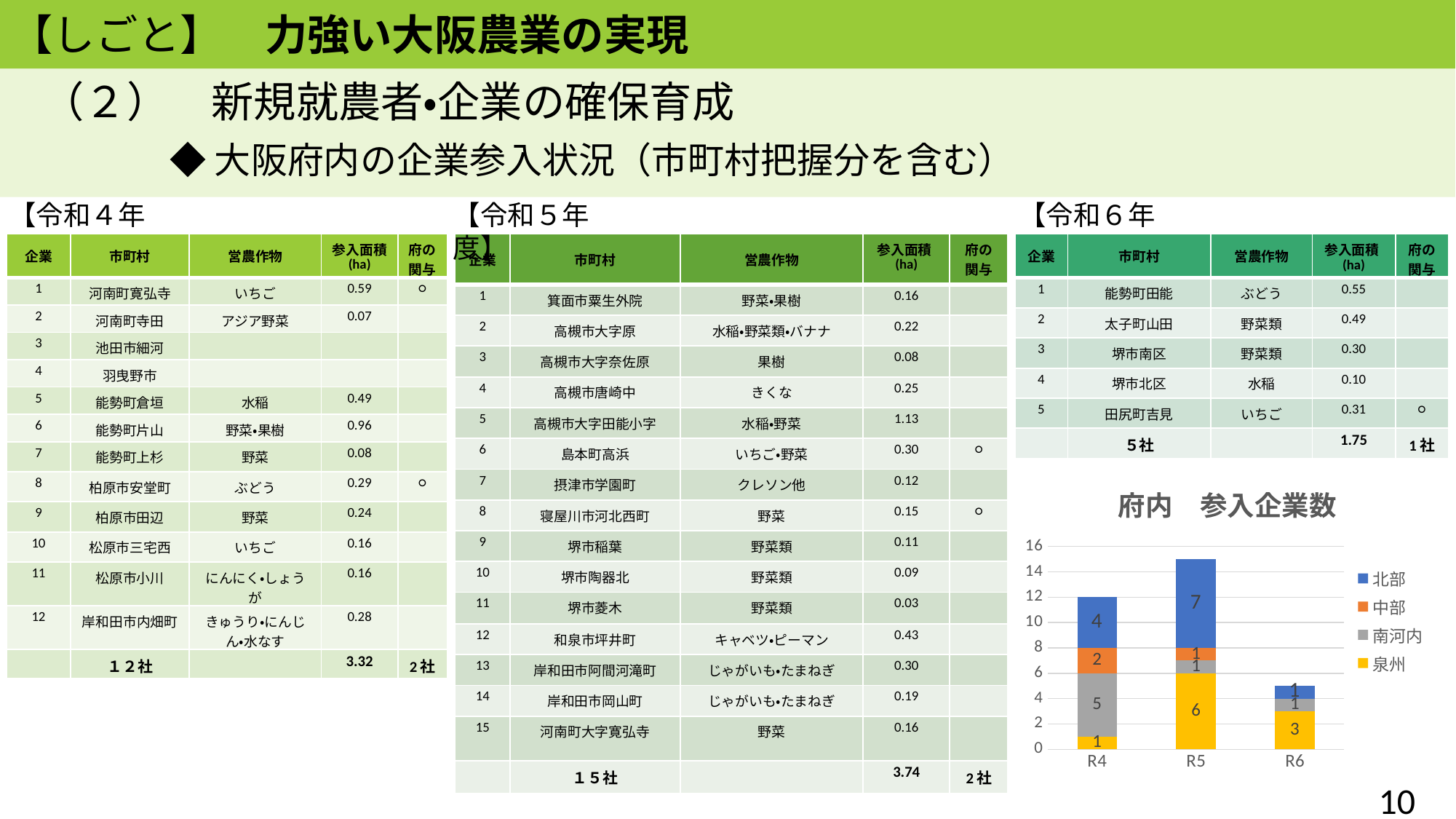

【しごと】　力強い大阪農業の実現

（２）　新規就農者・企業の確保育成
◆大阪府内の企業参入状況（市町村把握分を含む）
【令和６年度】
【令和４年度】
【令和５年度】
| 企業 | 市町村 | 営農作物 | 参入面積 (ha) | 府の関与 |
| --- | --- | --- | --- | --- |
| 1 | 河南町寛弘寺 | いちご | 0.59 | ○ |
| 2 | 河南町寺田 | アジア野菜 | 0.07 |  |
| 3 | 池田市細河 |  |  |  |
| 4 | 羽曳野市 |  |  |  |
| 5 | 能勢町倉垣 | 水稲 | 0.49 |  |
| 6 | 能勢町片山 | 野菜・果樹 | 0.96 |  |
| 7 | 能勢町上杉 | 野菜 | 0.08 |  |
| 8 | 柏原市安堂町 | ぶどう | 0.29 | ○ |
| 9 | 柏原市田辺 | 野菜 | 0.24 |  |
| 10 | 松原市三宅西 | いちご | 0.16 |  |
| 11 | 松原市小川 | にんにく・しょうが | 0.16 |  |
| 12 | 岸和田市内畑町 | きゅうり・にんじん・水なす | 0.28 |  |
|  | １２社 |  | 3.32 | 2社 |
| 企業 | 市町村 | 営農作物 | 参入面積(ha) | 府の関与 |
| --- | --- | --- | --- | --- |
| 1 | 箕面市粟生外院 | 野菜・果樹 | 0.16 |  |
| 2 | 高槻市大字原 | 水稲・野菜類・バナナ | 0.22 |  |
| 3 | 高槻市大字奈佐原 | 果樹 | 0.08 |  |
| 4 | 高槻市唐崎中 | きくな | 0.25 |  |
| 5 | 高槻市大字田能小字 | 水稲・野菜 | 1.13 |  |
| 6 | 島本町高浜 | いちご・野菜 | 0.30 | ○ |
| 7 | 摂津市学園町 | クレソン他 | 0.12 |  |
| 8 | 寝屋川市河北西町 | 野菜 | 0.15 | ○ |
| 9 | 堺市稲葉 | 野菜類 | 0.11 |  |
| 10 | 堺市陶器北 | 野菜類 | 0.09 |  |
| 11 | 堺市菱木 | 野菜類 | 0.03 |  |
| 12 | 和泉市坪井町 | キャベツ・ピーマン | 0.43 |  |
| 13 | 岸和田市阿間河滝町 | じゃがいも・たまねぎ | 0.30 |  |
| 14 | 岸和田市岡山町 | じゃがいも・たまねぎ | 0.19 |  |
| 15 | 河南町大字寛弘寺 | 野菜 | 0.16 |  |
|  | １５社 |  | 3.74 | 2社 |
| 企業 | 市町村 | 営農作物 | 参入面積(ha) | 府の関与 |
| --- | --- | --- | --- | --- |
| 1 | 能勢町田能 | ぶどう | 0.55 |  |
| 2 | 太子町山田 | 野菜類 | 0.49 |  |
| 3 | 堺市南区 | 野菜類 | 0.30 |  |
| 4 | 堺市北区 | 水稲 | 0.10 |  |
| 5 | 田尻町吉見 | いちご | 0.31 | ○ |
|  | ５社 |  | 1.75 | 1社 |

### Chart: 府内　参入企業数

| Category | 泉州 | 南河内 | 中部 | 北部 |
|---|---|---|---|---|
| R4 | 1.0 | 5.0 | 2.0 | 4.0 |
| R5 | 6.0 | 1.0 | 1.0 | 7.0 |
| R6 | 3.0 | 1.0 | 0.0 | 1.0 |
10